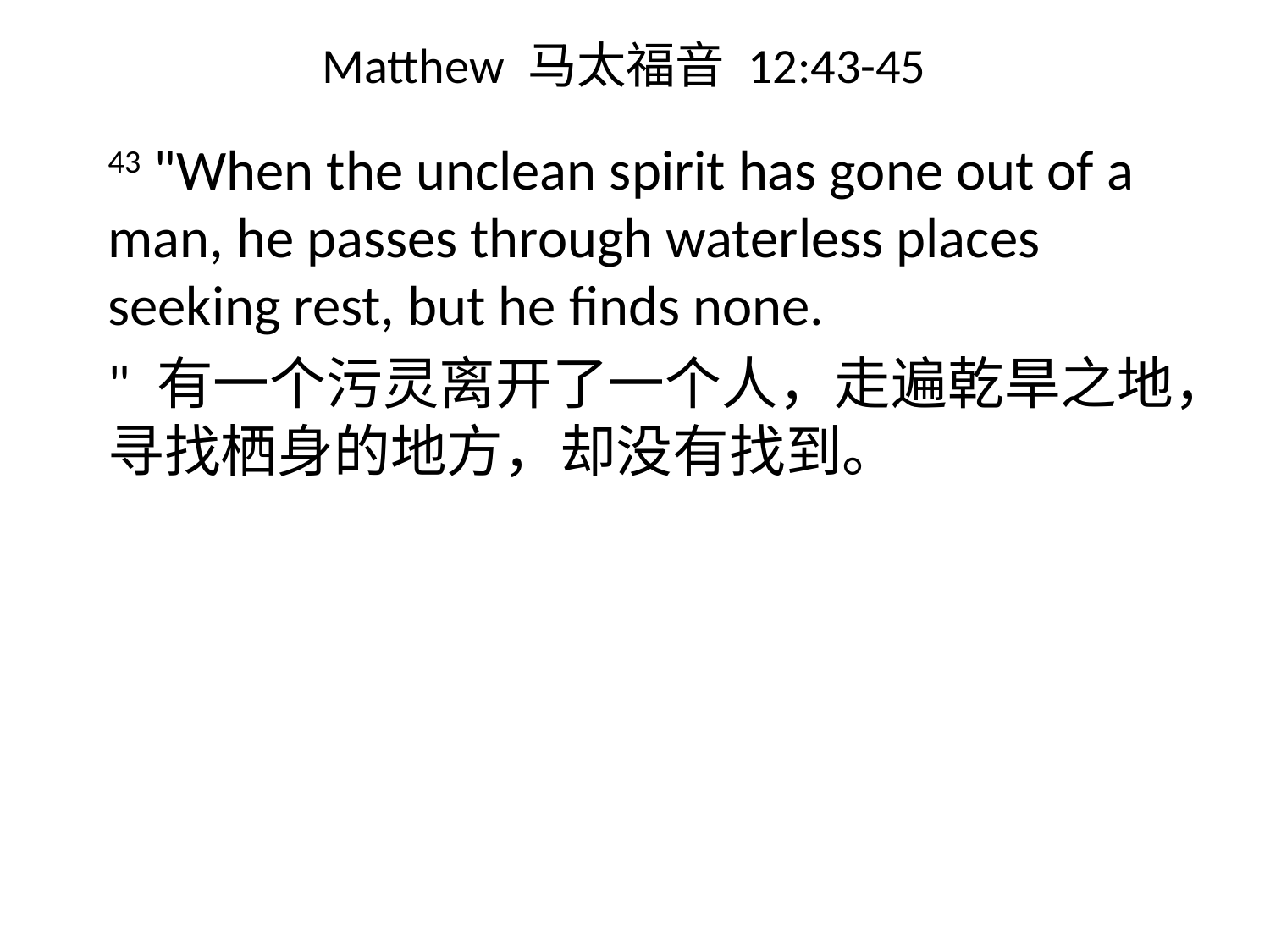

# Matthew 马太福音 12:43-45
43 "When the unclean spirit has gone out of a man, he passes through waterless places seeking rest, but he finds none.
" 有一个污灵离开了一个人，走遍乾旱之地，寻找栖身的地方，却没有找到。